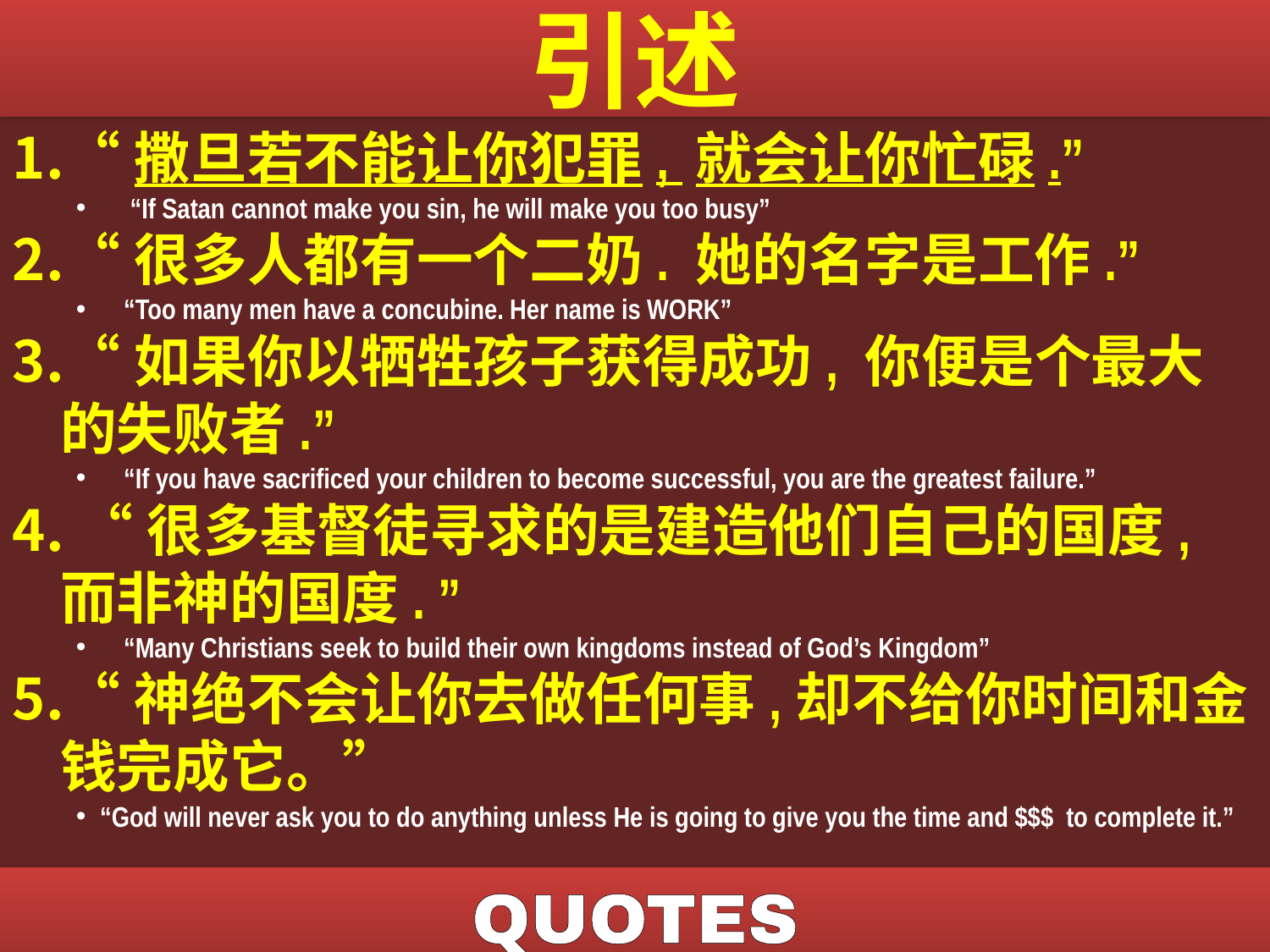

# 引述
“撒旦若不能让你犯罪, 就会让你忙碌.”
 “If Satan cannot make you sin, he will make you too busy”
“很多人都有一个二奶. 她的名字是工作.”
“Too many men have a concubine. Her name is WORK”
“如果你以牺牲孩子获得成功, 你便是个最大的失败者.”
“If you have sacrificed your children to become successful, you are the greatest failure.”
 “很多基督徒寻求的是建造他们自己的国度, 而非神的国度. ”
“Many Christians seek to build their own kingdoms instead of God’s Kingdom”
“神绝不会让你去做任何事,却不给你时间和金钱完成它。”
“God will never ask you to do anything unless He is going to give you the time and $$$  to complete it.”
QUOTES